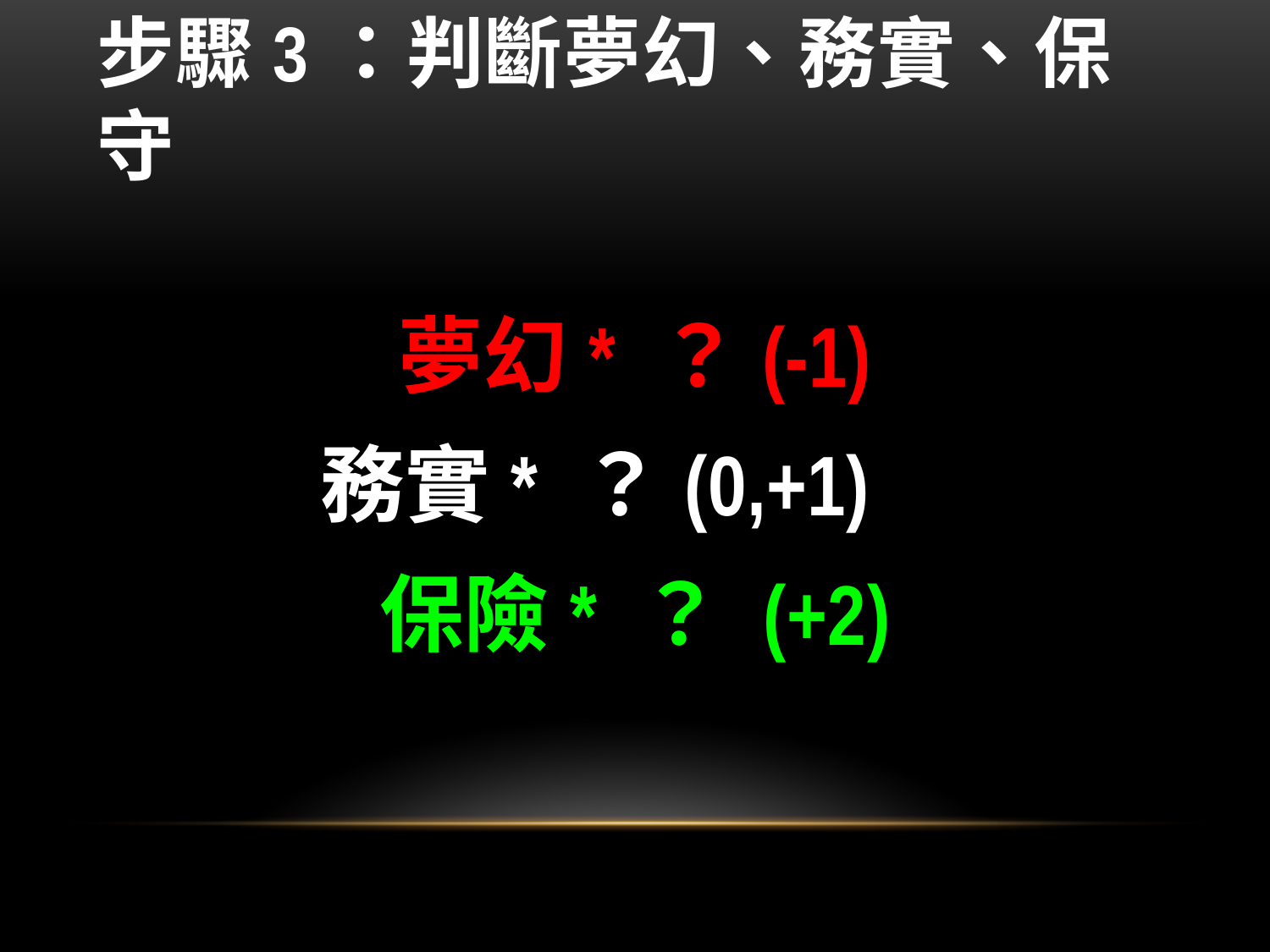

# 步驟3：判斷夢幻、務實、保守
夢幻* ？(-1)
務實* ？(0,+1)
保險* ？ (+2)